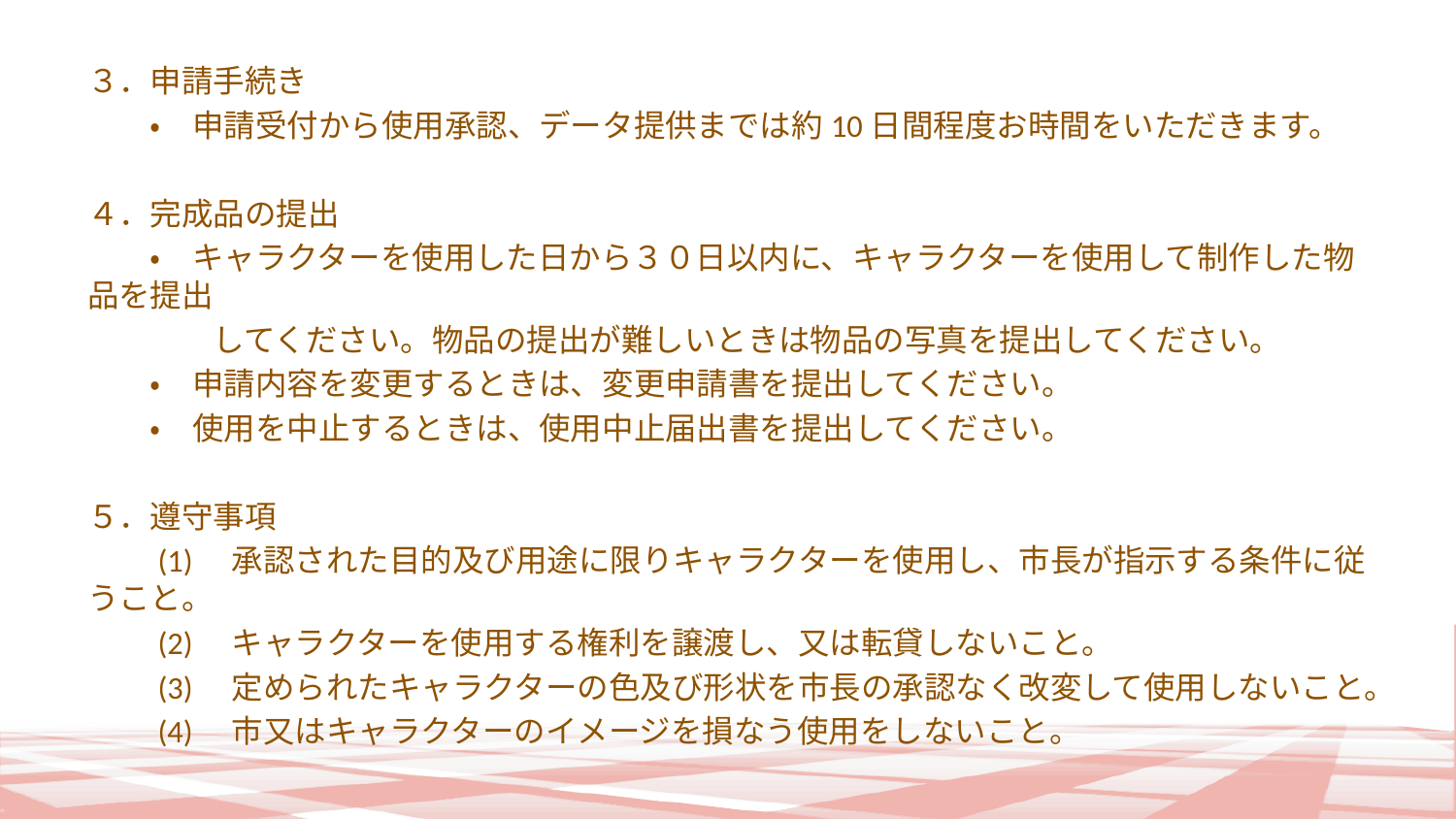

３．申請手続き
　　・　申請受付から使用承認、データ提供までは約10日間程度お時間をいただきます。

４．完成品の提出
　　・　キャラクターを使用した日から３０日以内に、キャラクターを使用して制作した物品を提出
　　　　してください。物品の提出が難しいときは物品の写真を提出してください。
　　・　申請内容を変更するときは、変更申請書を提出してください。
　　・　使用を中止するときは、使用中止届出書を提出してください。

５．遵守事項
　　(1)　承認された目的及び用途に限りキャラクターを使用し、市長が指示する条件に従うこと。
　　(2)　キャラクターを使用する権利を譲渡し、又は転貸しないこと。
　　(3)　定められたキャラクターの色及び形状を市長の承認なく改変して使用しないこと。
　　(4)　市又はキャラクターのイメージを損なう使用をしないこと。